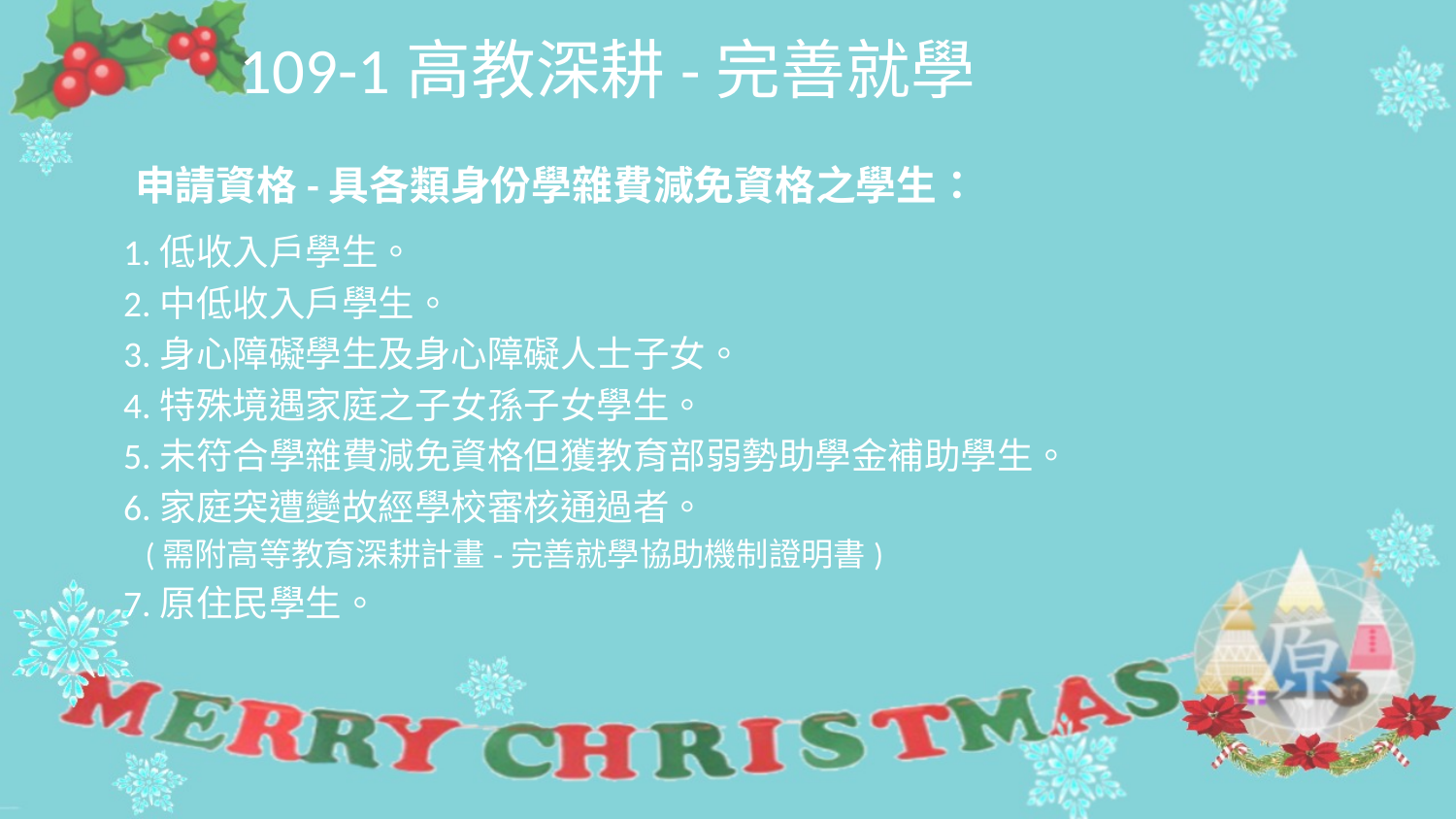

# 109-1高教深耕-完善就學
​申請資格-具各類身份學雜費減免資格之學生：
1.低收入戶學生。
2.中低收入戶學生。
3.身心障礙學生及身心障礙人士子女。
4.特殊境遇家庭之子女孫子女學生。
5.未符合學雜費減免資格但獲教育部弱勢助學金補助學生。
6.家庭突遭變故經學校審核通過者。
   (需附高等教育深耕計畫-完善就學協助機制證明書)
7.原住民學生。